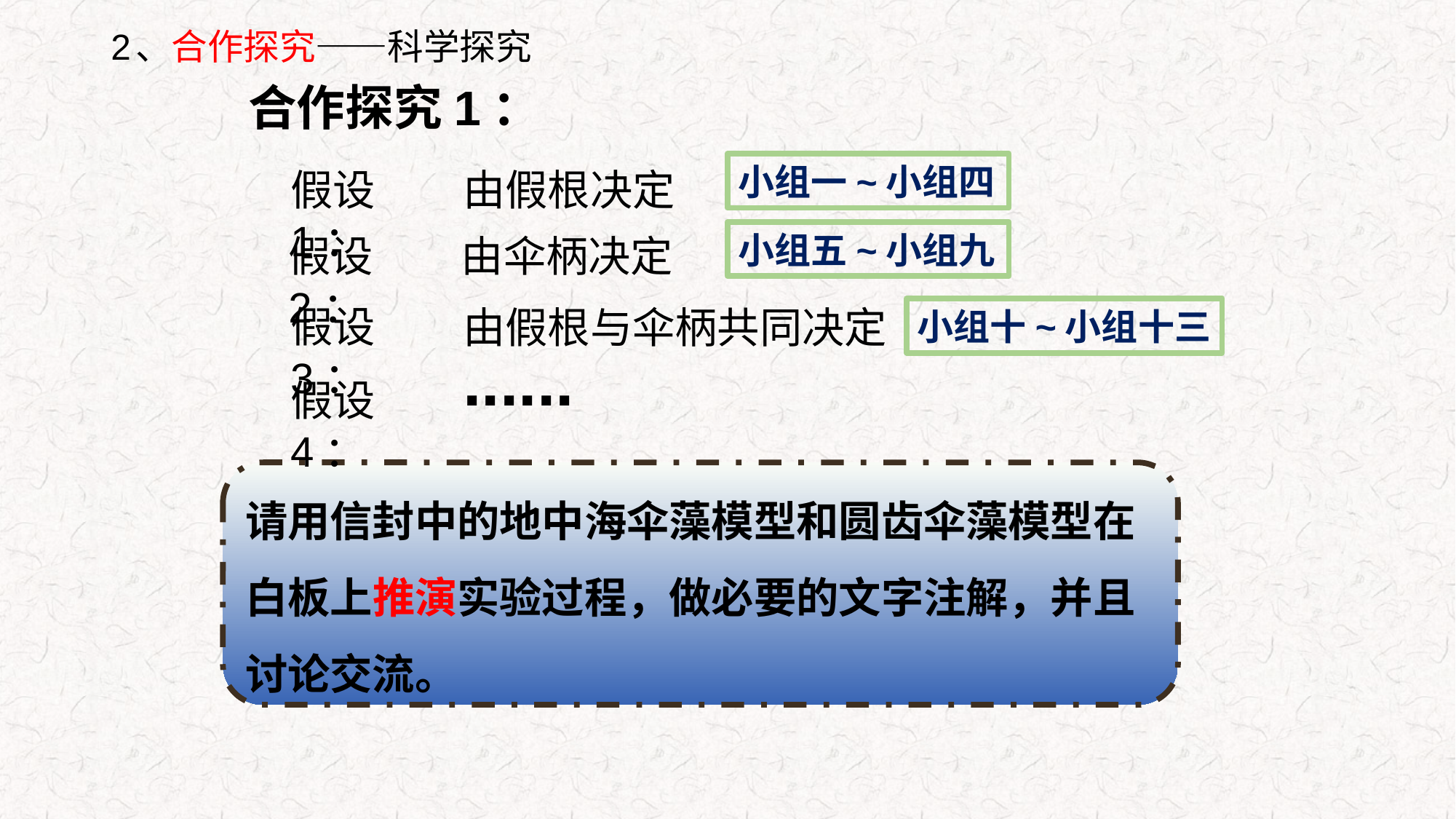

# 2、合作探究——科学探究
合作探究1：
小组一~小组四
假设1：
由假根决定
小组五~小组九
假设2：
由伞柄决定
假设3：
由假根与伞柄共同决定
小组十~小组十三
......
假设4：
请用信封中的地中海伞藻模型和圆齿伞藻模型在白板上推演实验过程，做必要的文字注解，并且讨论交流。